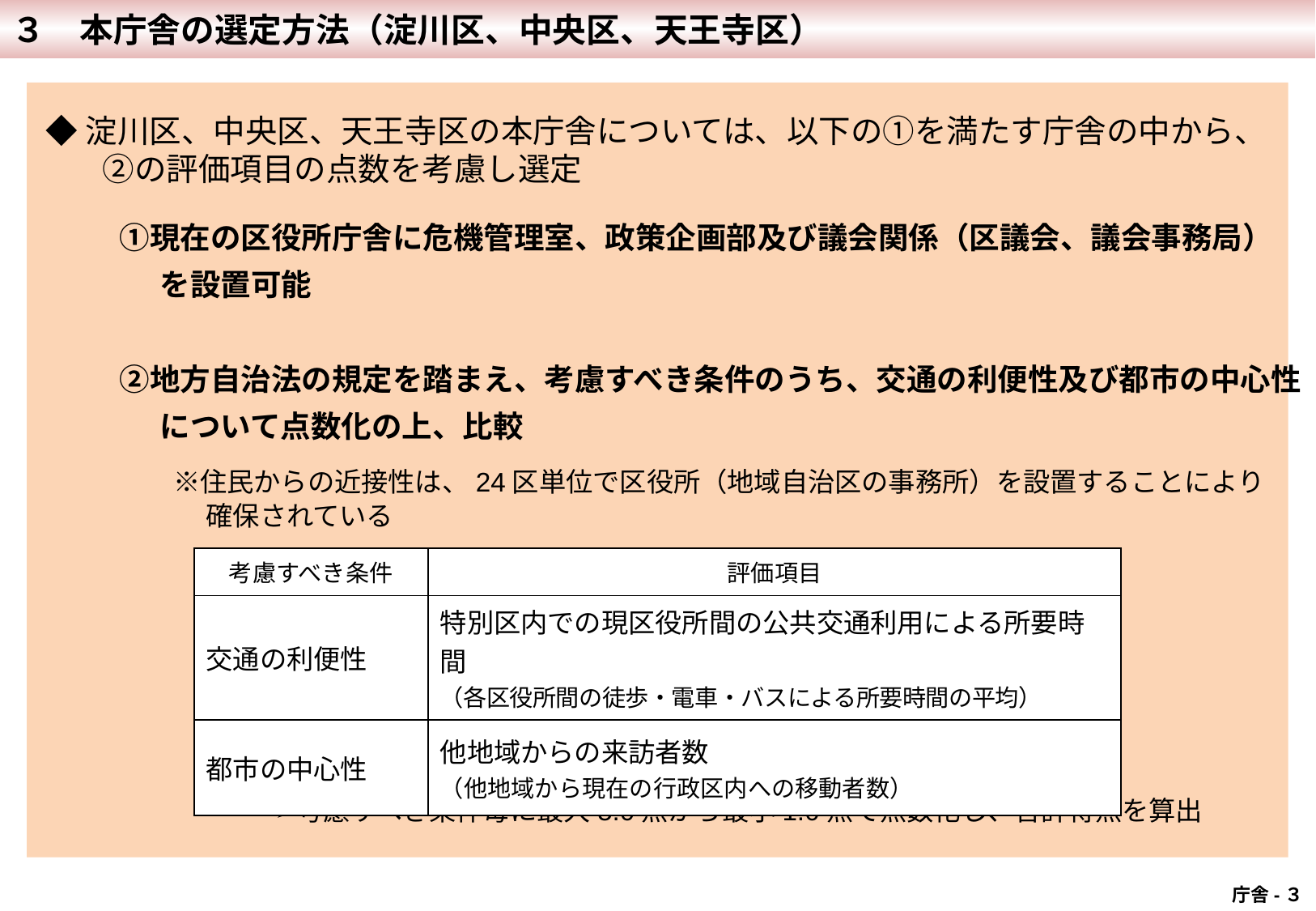

３　本庁舎の選定方法（淀川区、中央区、天王寺区）

 ◆淀川区、中央区、天王寺区の本庁舎については、以下の①を満たす庁舎の中から、
　　②の評価項目の点数を考慮し選定

　　　①現在の区役所庁舎に危機管理室、政策企画部及び議会関係（区議会、議会事務局）
　　　　を設置可能

　　　②地方自治法の規定を踏まえ、考慮すべき条件のうち、交通の利便性及び都市の中心性
　　　　について点数化の上、比較
　　　　　※住民からの近接性は、24区単位で区役所（地域自治区の事務所）を設置することにより
　　　　　　 確保されている

　　　　　　　　　➢考慮すべき条件毎に最大5.0点から最小1.0点で点数化し、合計得点を算出
| 考慮すべき条件 | 評価項目 |
| --- | --- |
| 交通の利便性 | 特別区内での現区役所間の公共交通利用による所要時間 （各区役所間の徒歩・電車・バスによる所要時間の平均） |
| 都市の中心性 | 他地域からの来訪者数 （他地域から現在の行政区内への移動者数） |
 庁舎-３